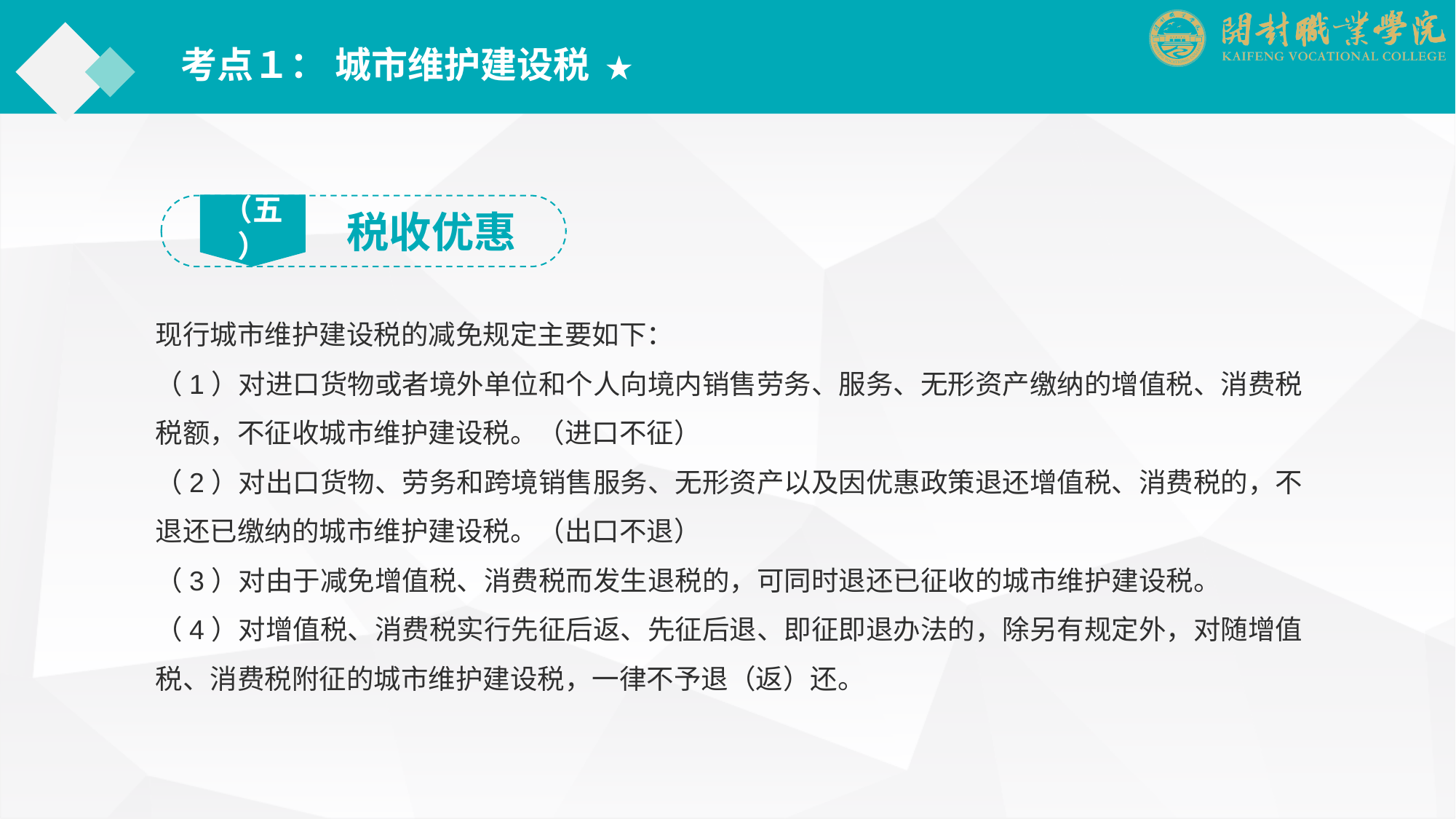

考点１： 城市维护建设税  ★
（五）

税收优惠
现行城市维护建设税的减免规定主要如下：
（1）对进口货物或者境外单位和个人向境内销售劳务、服务、无形资产缴纳的增值税、消费税税额，不征收城市维护建设税。（进口不征）
（2）对出口货物、劳务和跨境销售服务、无形资产以及因优惠政策退还增值税、消费税的，不退还已缴纳的城市维护建设税。（出口不退）
（3）对由于减免增值税、消费税而发生退税的，可同时退还已征收的城市维护建设税。
（4）对增值税、消费税实行先征后返、先征后退、即征即退办法的，除另有规定外，对随增值税、消费税附征的城市维护建设税，一律不予退（返）还。